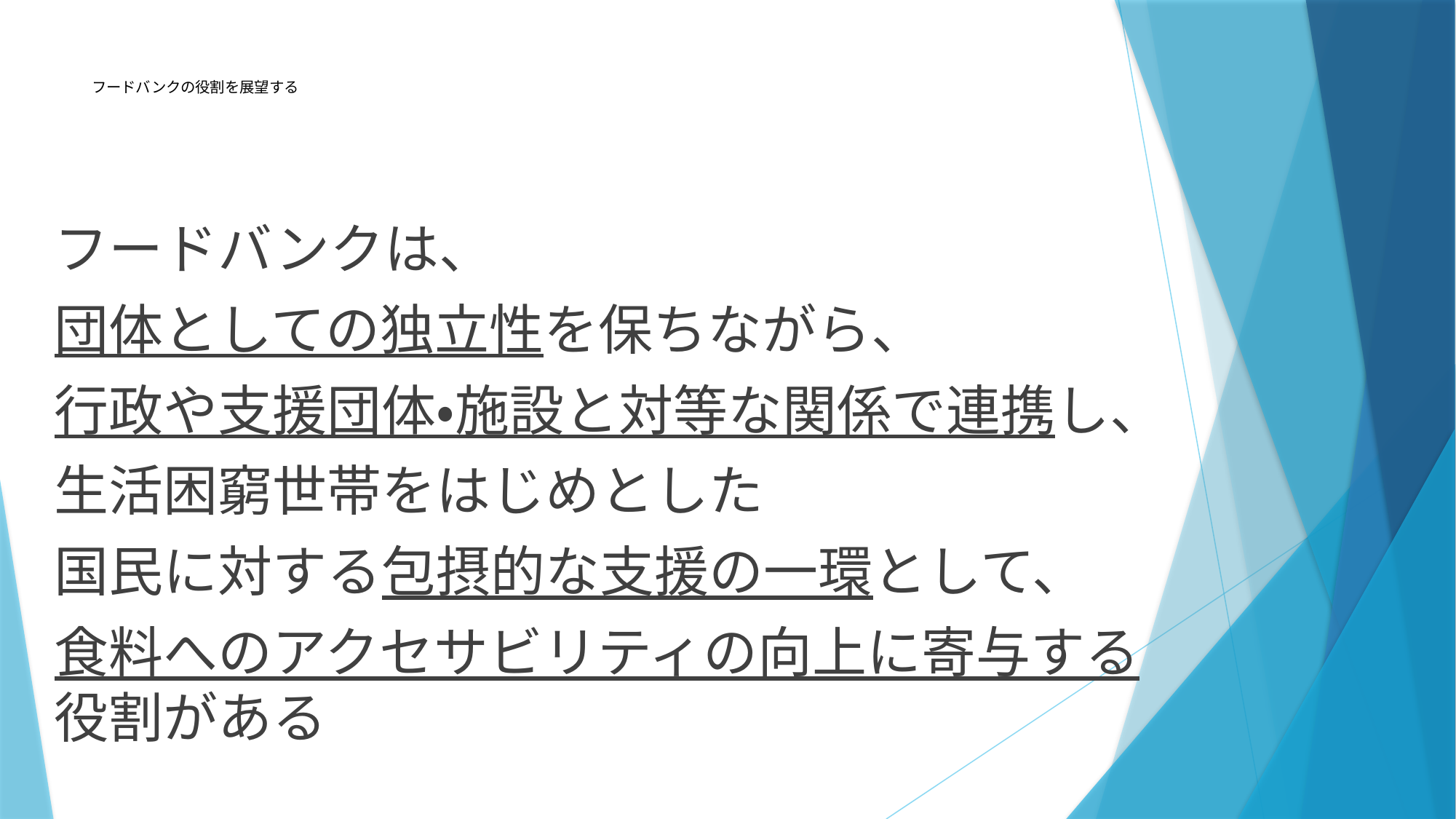

# フードバンクの役割を展望する
フードバンクは、
団体としての独立性を保ちながら、
行政や支援団体・施設と対等な関係で連携し、
生活困窮世帯をはじめとした
国民に対する包摂的な支援の一環として、
食料へのアクセサビリティの向上に寄与する役割がある